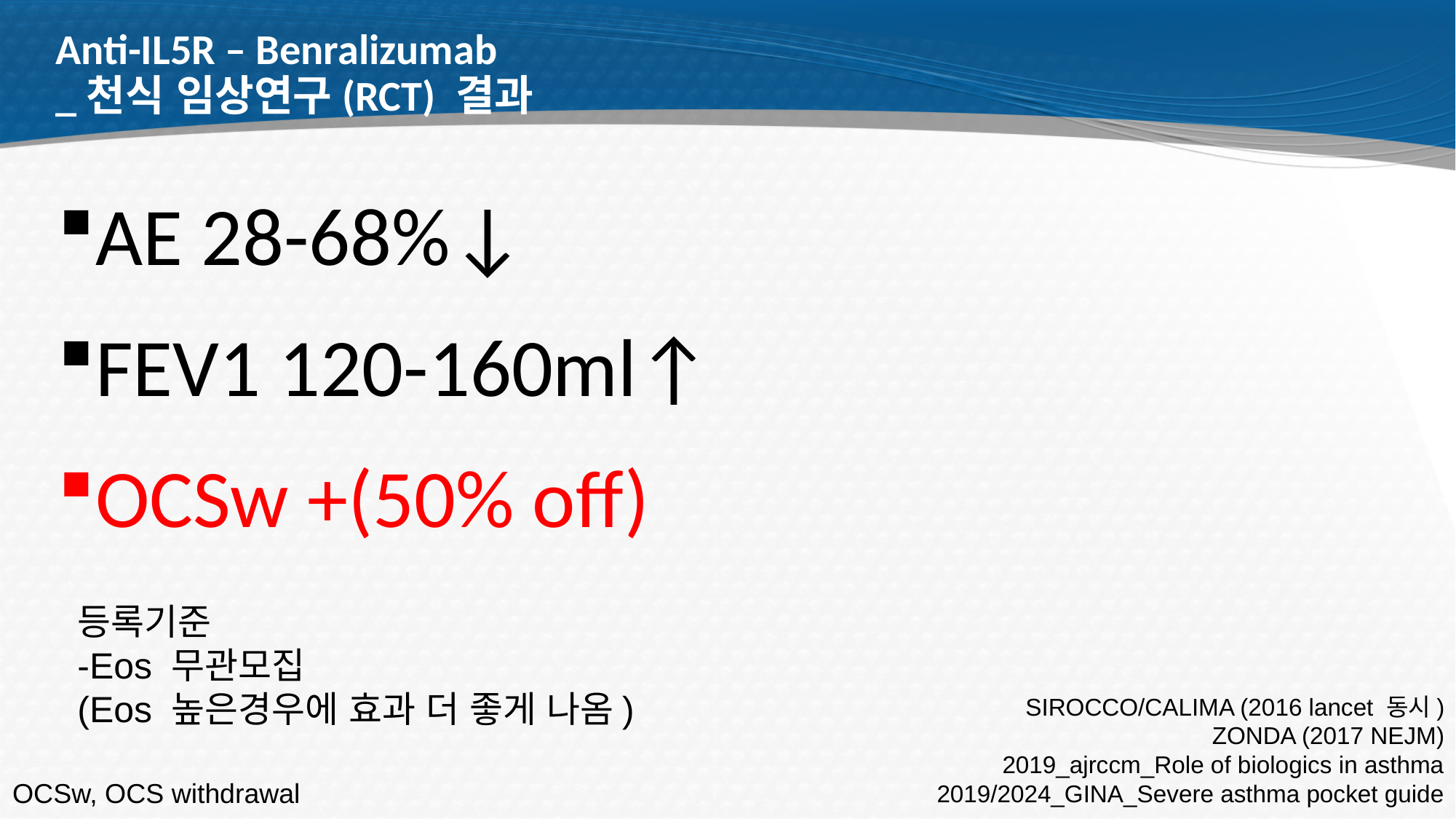

# Anti-IL5R – Benralizumab _천식 임상연구(RCT) 결과
AE 28-68%↓
FEV1 120-160ml↑
OCSw +(50% off)
등록기준
-Eos 무관모집
(Eos 높은경우에 효과 더 좋게 나옴)
SIROCCO/CALIMA (2016 lancet 동시)
ZONDA (2017 NEJM)
2019_ajrccm_Role of biologics in asthma
2019/2024_GINA_Severe asthma pocket guide
OCSw, OCS withdrawal